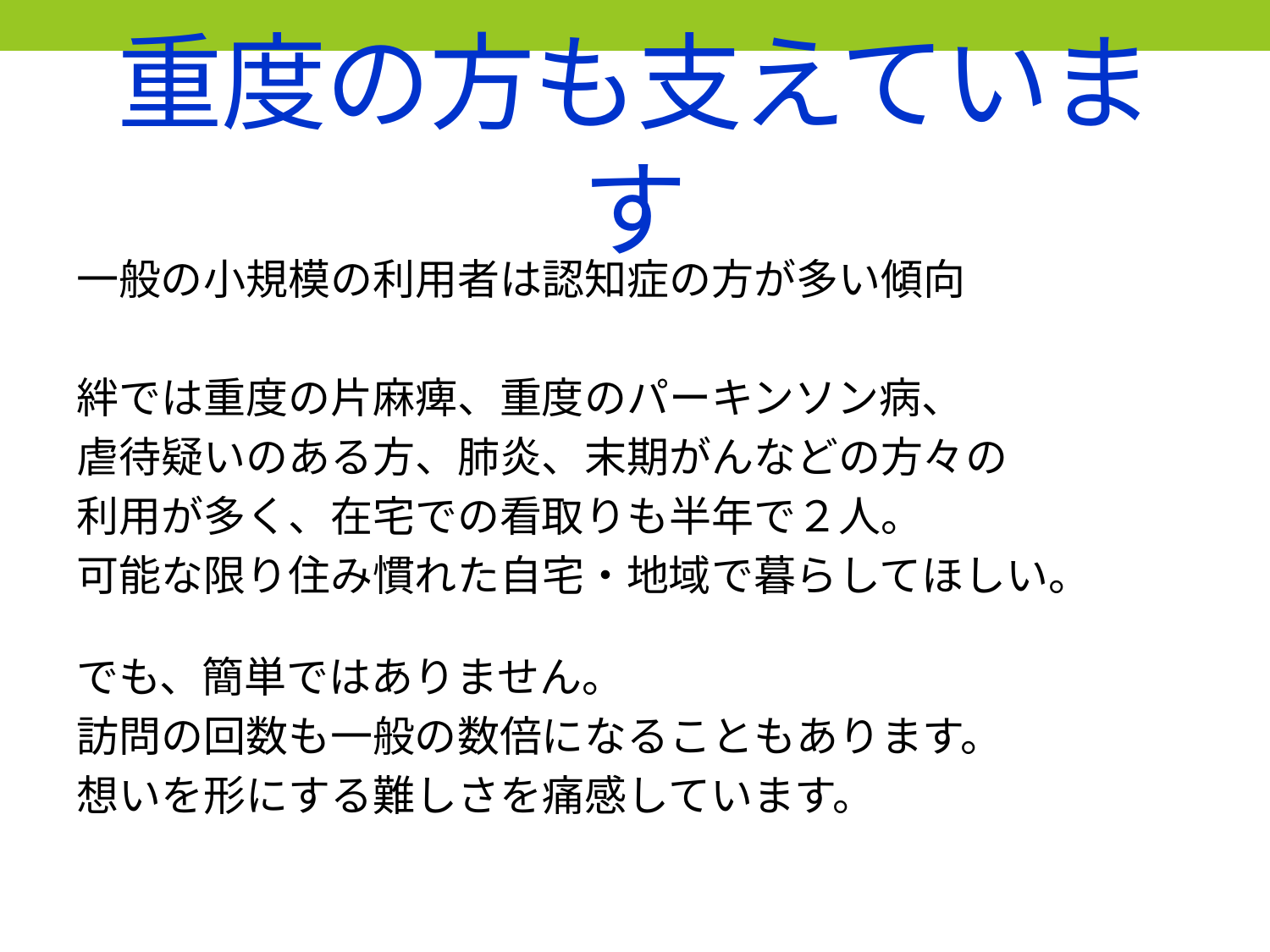

# 重度の方も支えています

一般の小規模の利用者は認知症の方が多い傾向

絆では重度の片麻痺、重度のパーキンソン病、
虐待疑いのある方、肺炎、末期がんなどの方々の
利用が多く、在宅での看取りも半年で２人。
可能な限り住み慣れた自宅・地域で暮らしてほしい。
でも、簡単ではありません。
訪問の回数も一般の数倍になることもあります。
想いを形にする難しさを痛感しています。